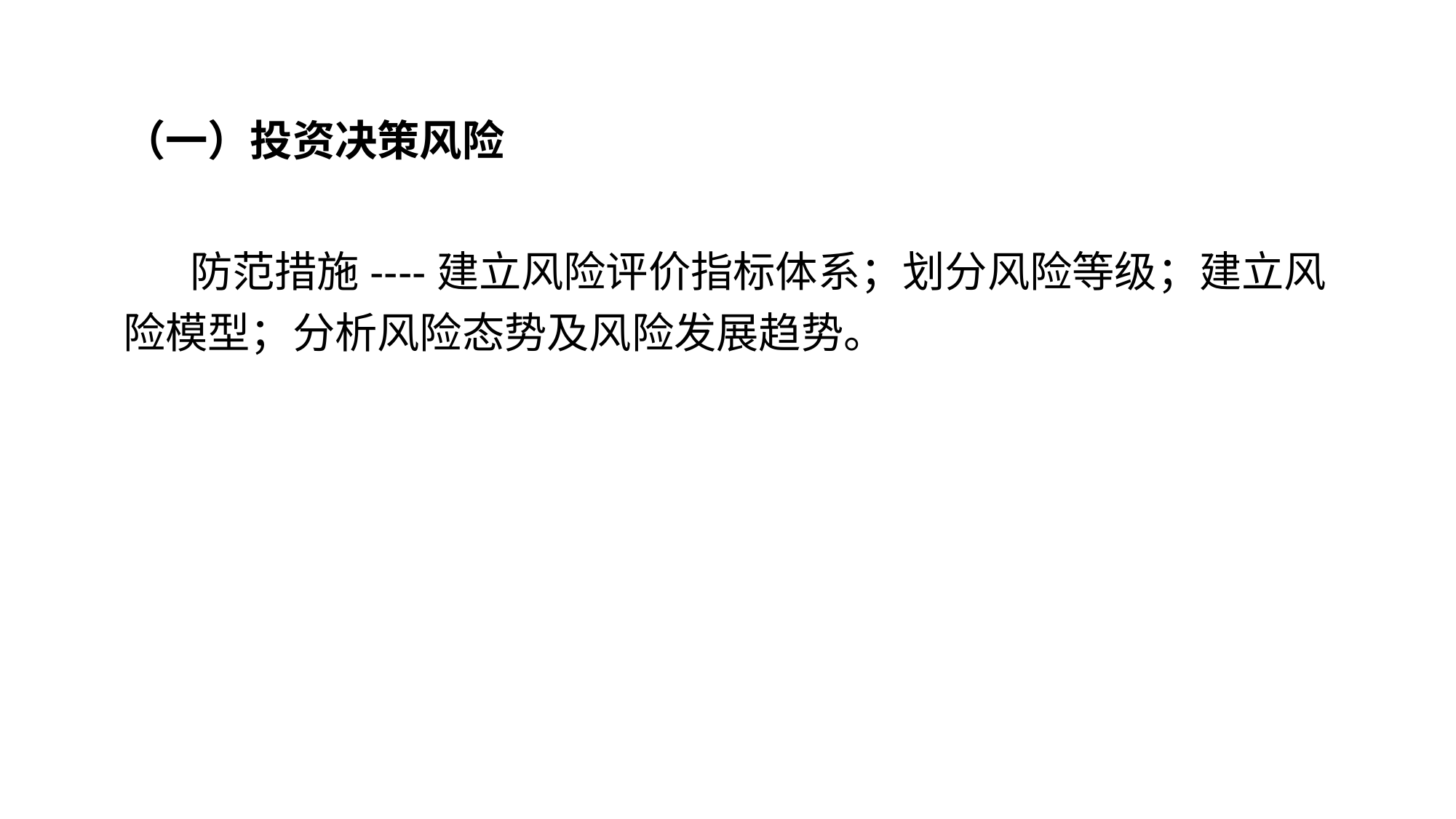

# （一）投资决策风险
      防范措施----建立风险评价指标体系；划分风险等级；建立风险模型；分析风险态势及风险发展趋势。